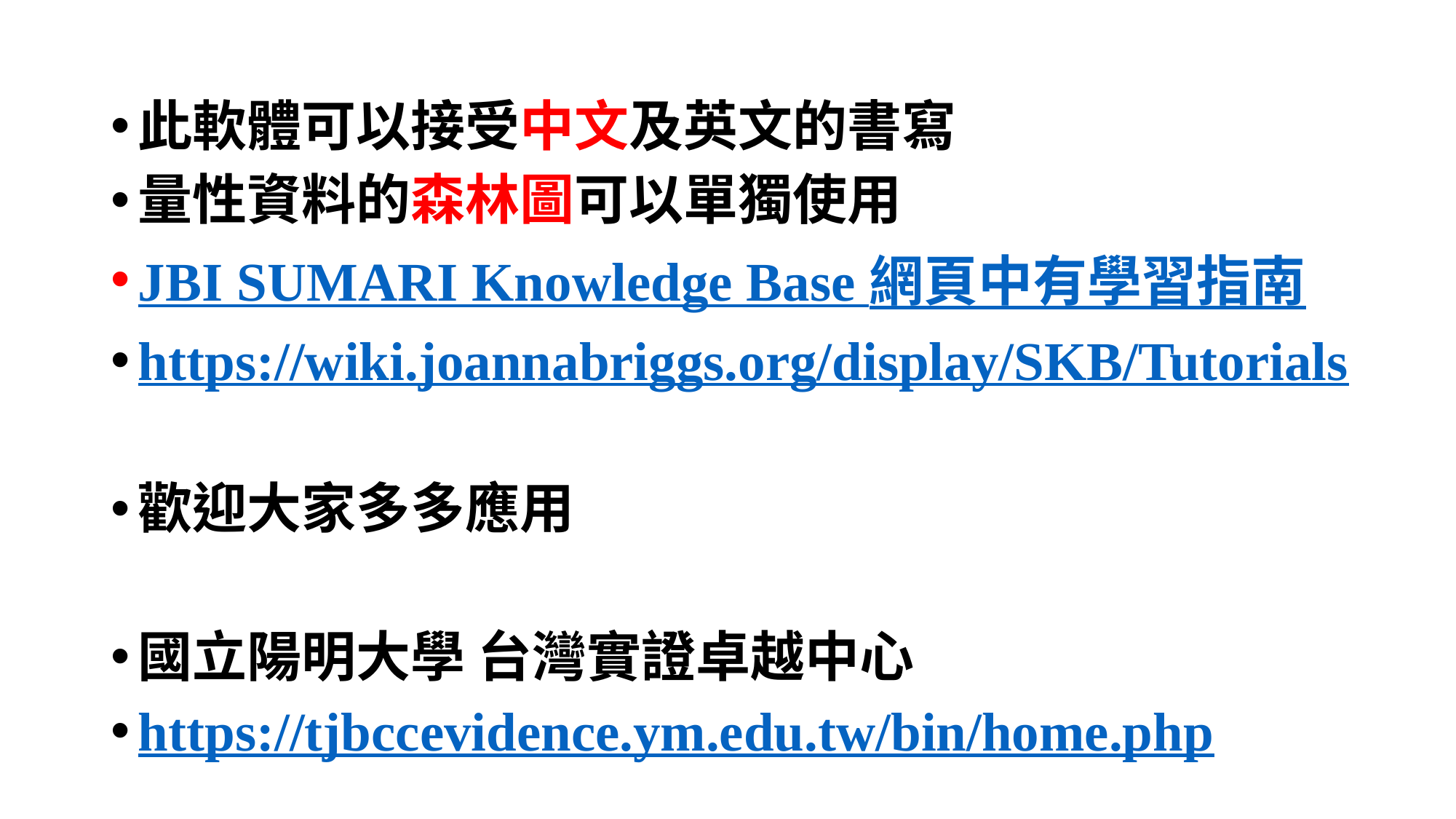

此軟體可以接受中文及英文的書寫
量性資料的森林圖可以單獨使用
JBI SUMARI Knowledge Base 網頁中有學習指南
https://wiki.joannabriggs.org/display/SKB/Tutorials

歡迎大家多多應用

國立陽明大學 台灣實證卓越中心
https://tjbccevidence.ym.edu.tw/bin/home.php